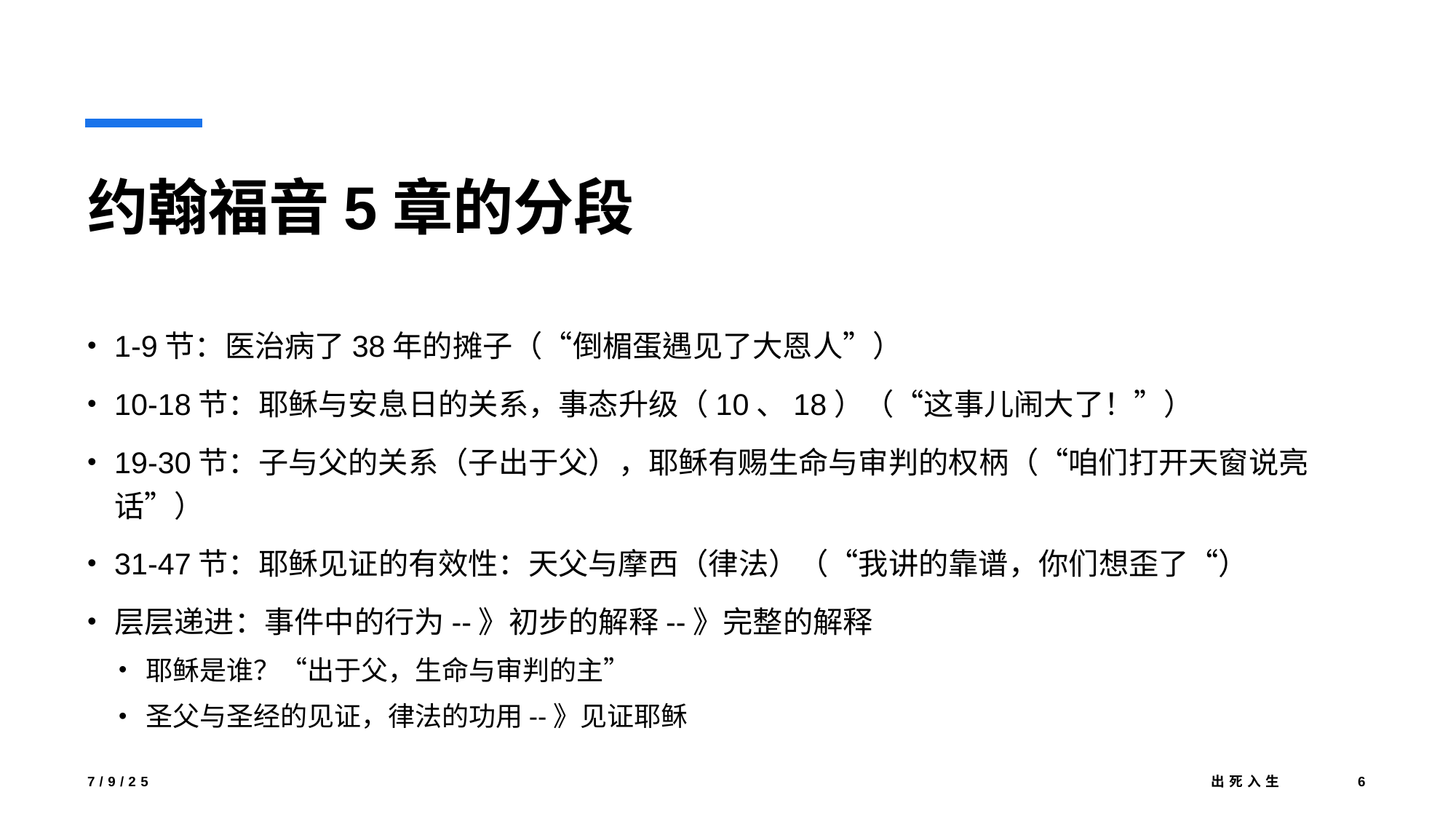

# 约翰福音5章的分段
1-9节：医治病了38年的摊子（“倒楣蛋遇见了大恩人”）
10-18节：耶稣与安息日的关系，事态升级（10、18）（“这事儿闹大了！”）
19-30节：子与父的关系（子出于父），耶稣有赐生命与审判的权柄（“咱们打开天窗说亮话”）
31-47节：耶稣见证的有效性：天父与摩西（律法）（“我讲的靠谱，你们想歪了“）
层层递进：事件中的行为--》初步的解释--》完整的解释
耶稣是谁？“出于父，生命与审判的主”
圣父与圣经的见证，律法的功用--》见证耶稣

7/9/25
出死入生
6